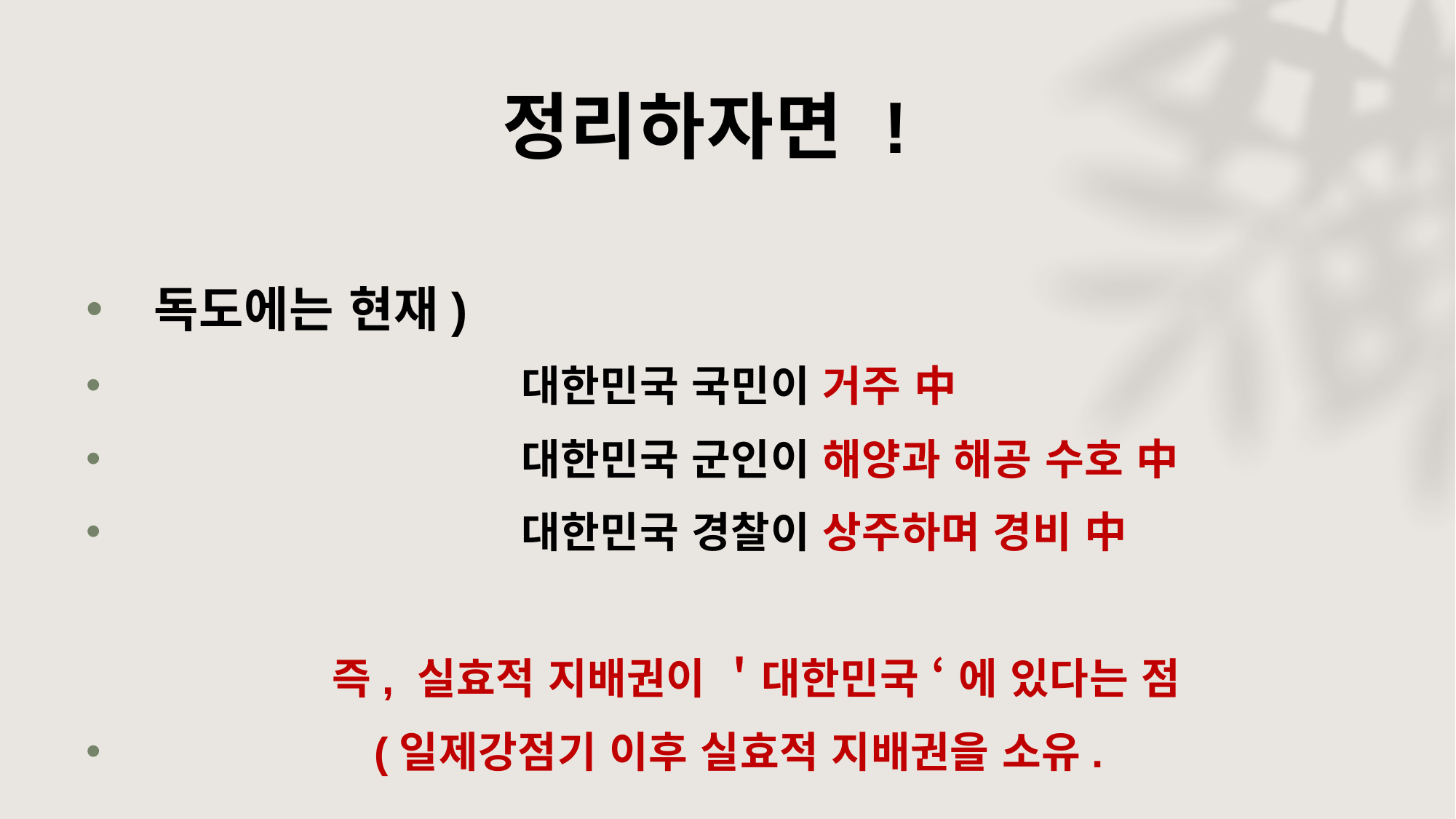

# 정리하자면 !
  독도에는 현재)
                                대한민국 국민이 거주 中
                                대한민국 군인이 해양과 해공 수호 中
                                대한민국 경찰이 상주하며 경비 中

                   즉, 실효적 지배권이 ＇대한민국 ‘ 에 있다는 점
                     (일제강점기 이후 실효적 지배권을 소유.